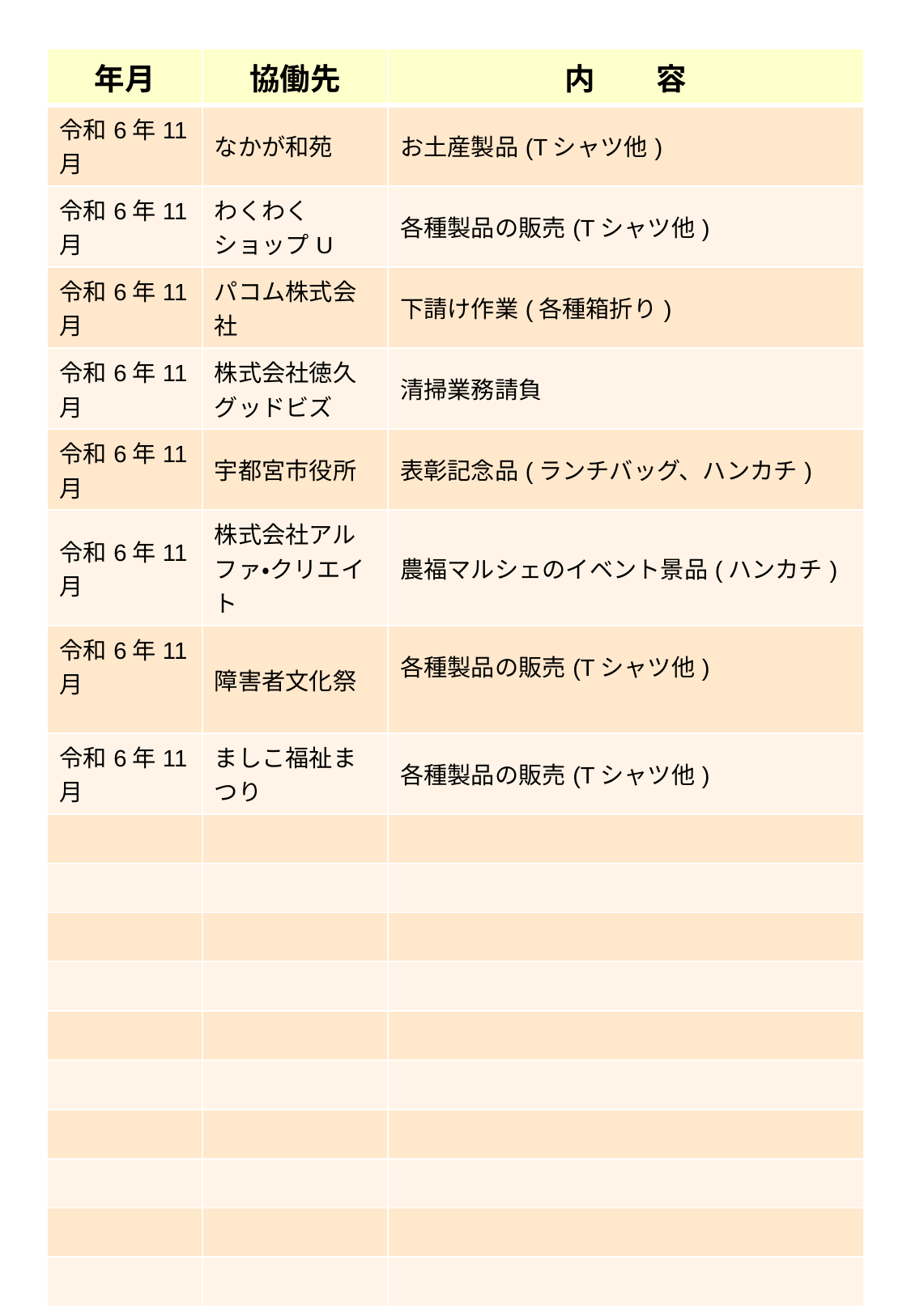

| 年月 | 協働先 | 内　　容 |
| --- | --- | --- |
| 令和6年11月 | なかが和苑 | お土産製品(Tシャツ他) |
| 令和6年11月 | わくわくショップU | 各種製品の販売(Tシャツ他) |
| 令和6年11月 | パコム株式会社 | 下請け作業(各種箱折り) |
| 令和6年11月 | 株式会社徳久グッドビズ | 清掃業務請負 |
| 令和6年11月 | 宇都宮市役所 | 表彰記念品(ランチバッグ、ハンカチ) |
| 令和6年11月 | 株式会社アルファ・クリエイト | 農福マルシェのイベント景品(ハンカチ) |
| 令和6年11月 | 障害者文化祭 | 各種製品の販売(Tシャツ他) |
| 令和6年11月 | ましこ福祉まつり | 各種製品の販売(Tシャツ他) |
|  |  |  |
|  |  |  |
|  |  |  |
|  |  |  |
|  |  |  |
|  |  |  |
|  |  |  |
|  |  |  |
|  |  |  |
|  |  |  |